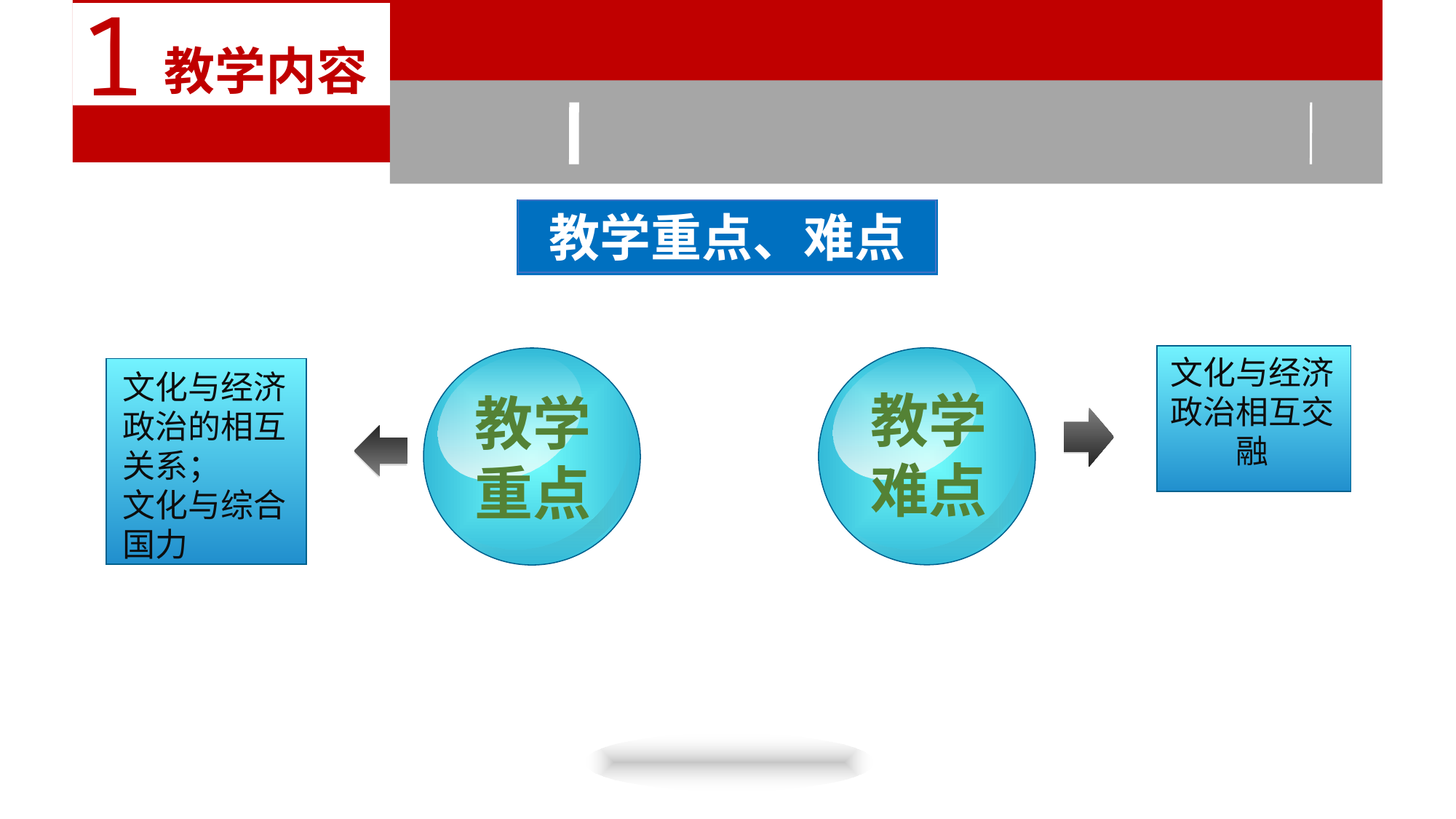

1
     教学内容

教学重点、难点

文化与经济政治相互交融

教学
难点

教学
重点

文化与经济政治的相互关系；
文化与综合国力